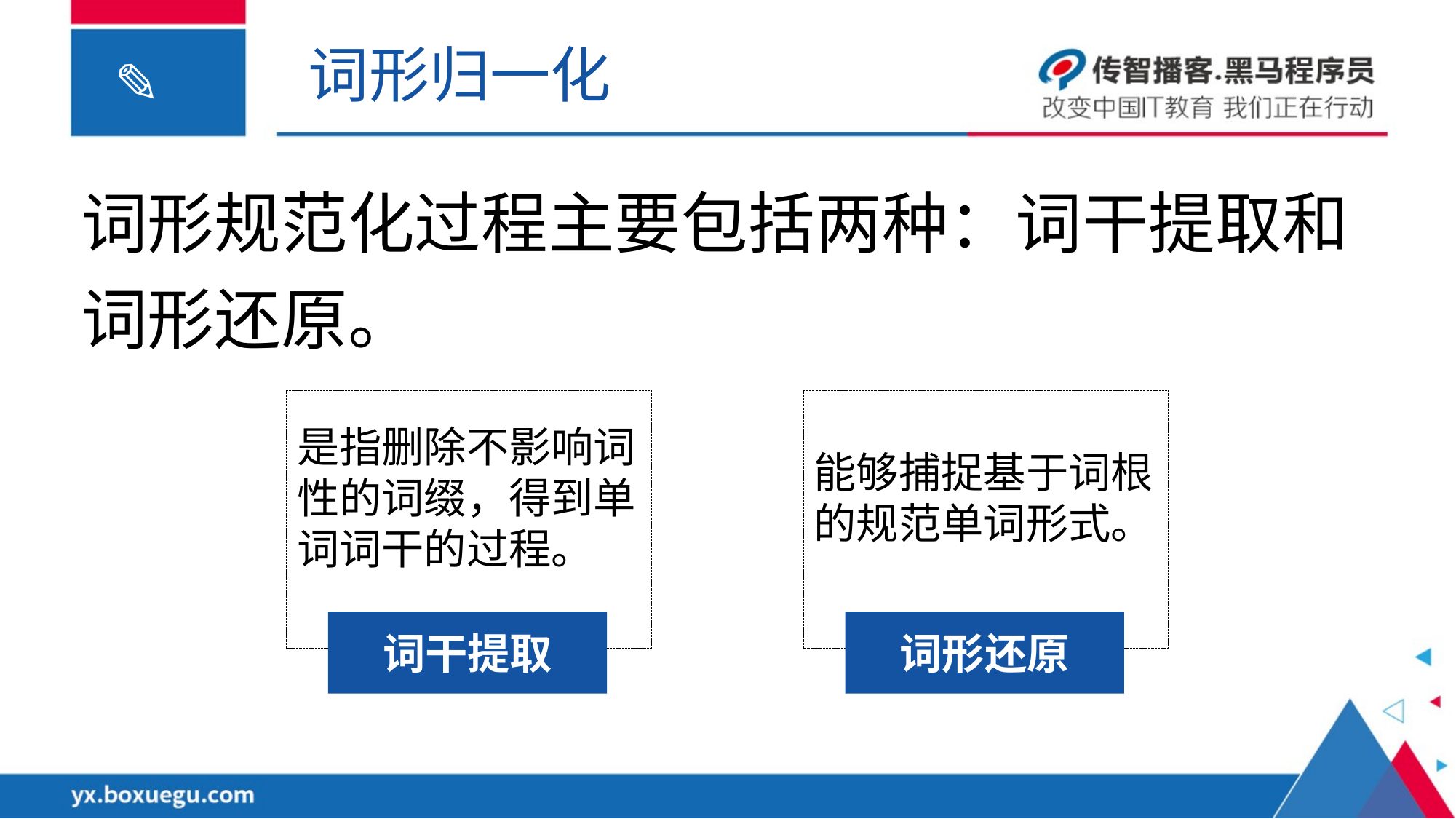

词形归一化
词形规范化过程主要包括两种：词干提取和词形还原。

是指删除不影响词性的词缀，得到单词词干的过程。
词干提取

能够捕捉基于词根的规范单词形式。
词形还原